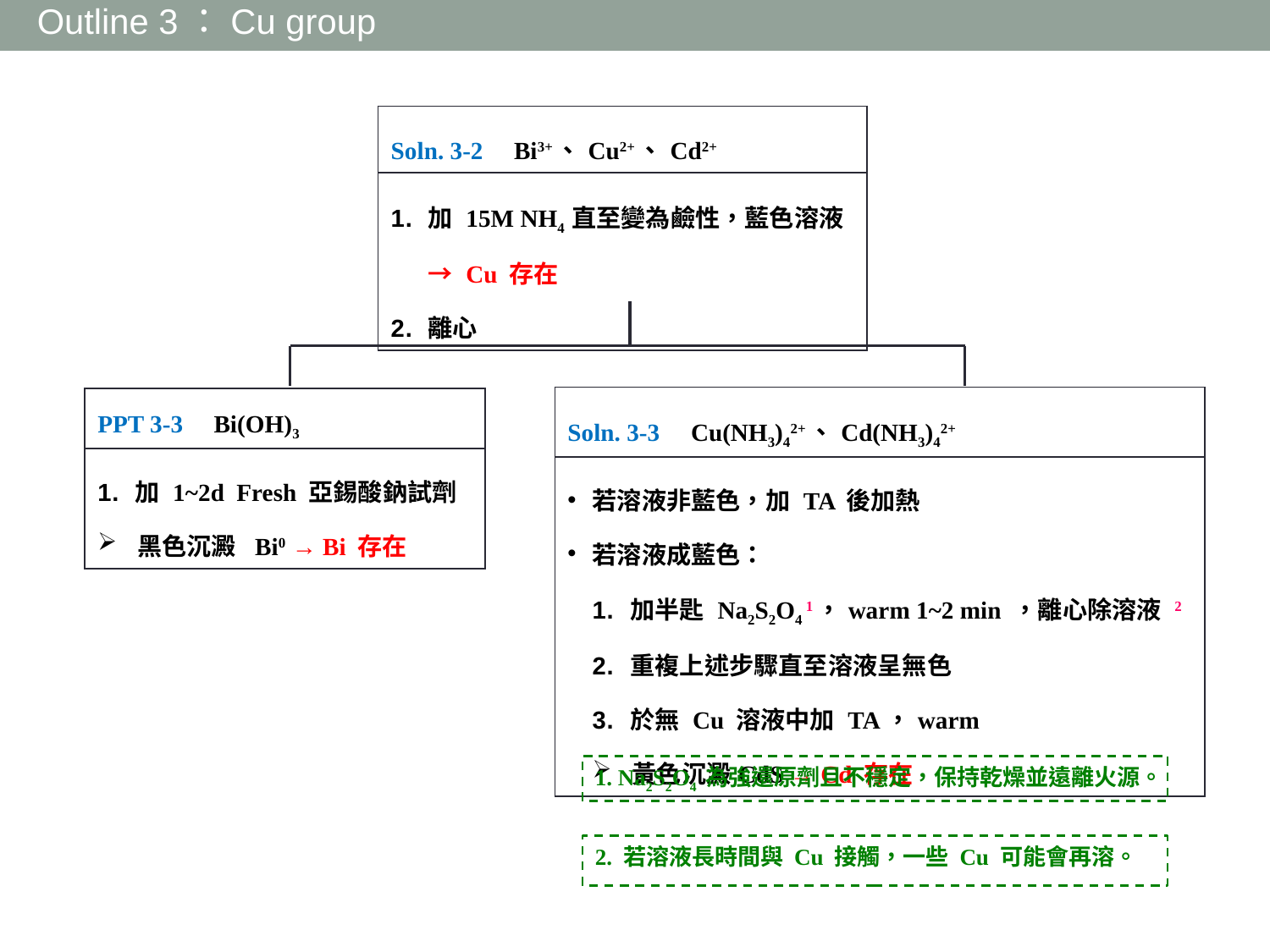

Outline 3：Cu group
| Soln. 3-2 Bi3+、Cu2+、Cd2+ |
| --- |
| 加 15M NH4 直至變為鹼性，藍色溶液 → Cu 存在 離心 |
| Soln. 3-3 Cu(NH3)42+、Cd(NH3)42+ |
| --- |
| 若溶液非藍色，加 TA 後加熱 若溶液成藍色： 加半匙 Na2S2O4 1，warm 1~2 min ，離心除溶液 2 重複上述步驟直至溶液呈無色 於無 Cu 溶液中加 TA，warm 黃色沉澱CdS → Cd 存在 |
| PPT 3-3 Bi(OH)3 |
| --- |
| 加 1~2d Fresh 亞錫酸鈉試劑 黑色沉澱 Bi0 → Bi 存在 |

1. Na2S2O4 為強還原劑且不穩定，保持乾燥並遠離火源。
2. 若溶液長時間與 Cu 接觸，一些 Cu 可能會再溶。